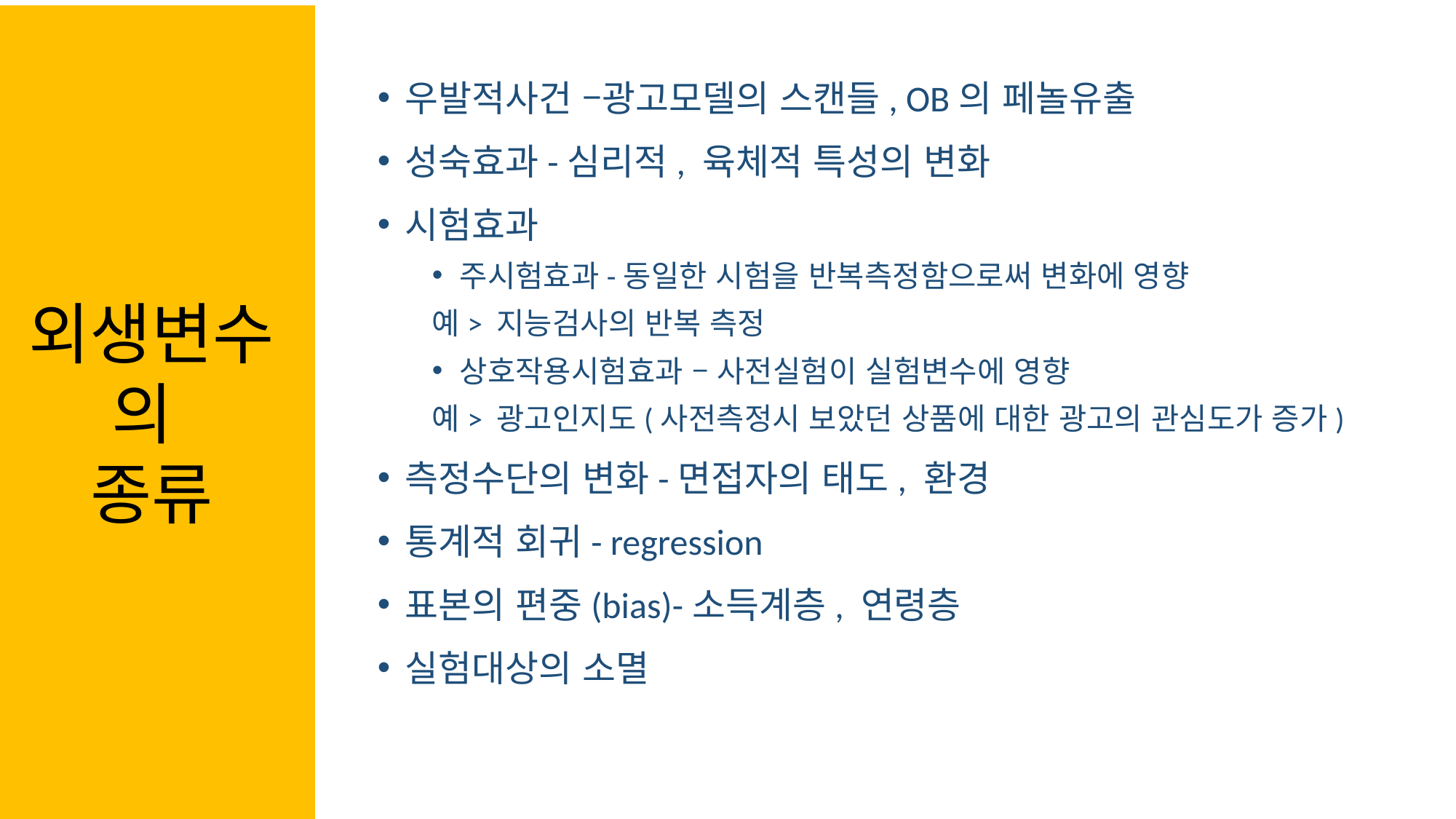

# 외생변수의 종류
우발적사건 –광고모델의 스캔들, OB의 페놀유출
성숙효과-심리적, 육체적 특성의 변화
시험효과
주시험효과-동일한 시험을 반복측정함으로써 변화에 영향
예> 지능검사의 반복 측정
상호작용시험효과 – 사전실험이 실험변수에 영향
예> 광고인지도(사전측정시 보았던 상품에 대한 광고의 관심도가 증가)
측정수단의 변화-면접자의 태도, 환경
통계적 회귀- regression
표본의 편중(bias)-소득계층, 연령층
실험대상의 소멸